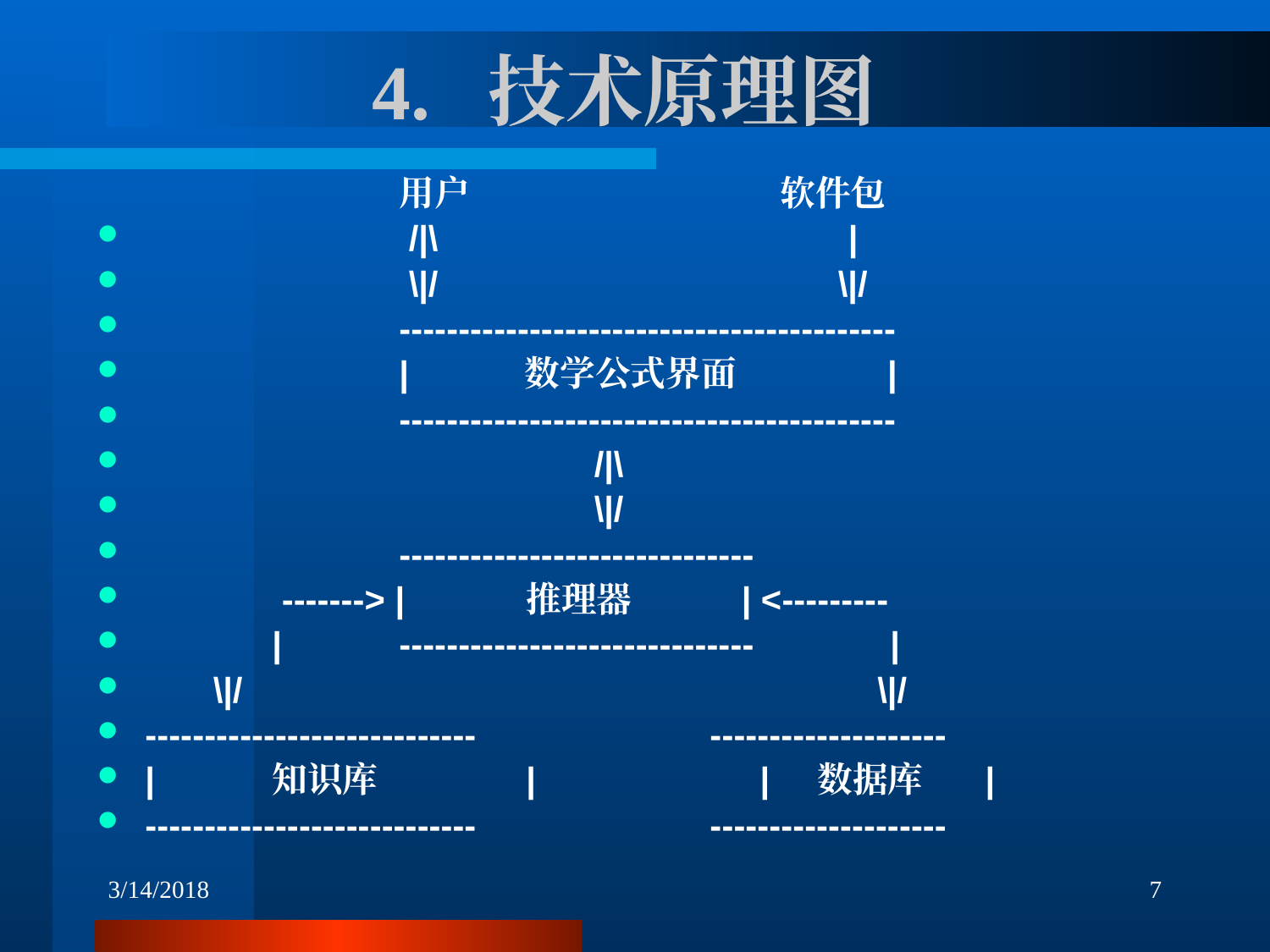

# 4.  技术原理图
			用户			软件包
		 /|\             		       |
		 \|/            	                   \|/
		------------------------------------------
		|           数学公式界面                |
		------------------------------------------
			       /|\
			       \|/
		------------------------------
	 -------> |	推理器	         | <---------
	|       	------------------------------              |
       \|/                                            	          \|/
----------------------------                        --------------------
|	知识库 		|                       |    数据库      |
----------------------------                        --------------------

3/14/2018
7